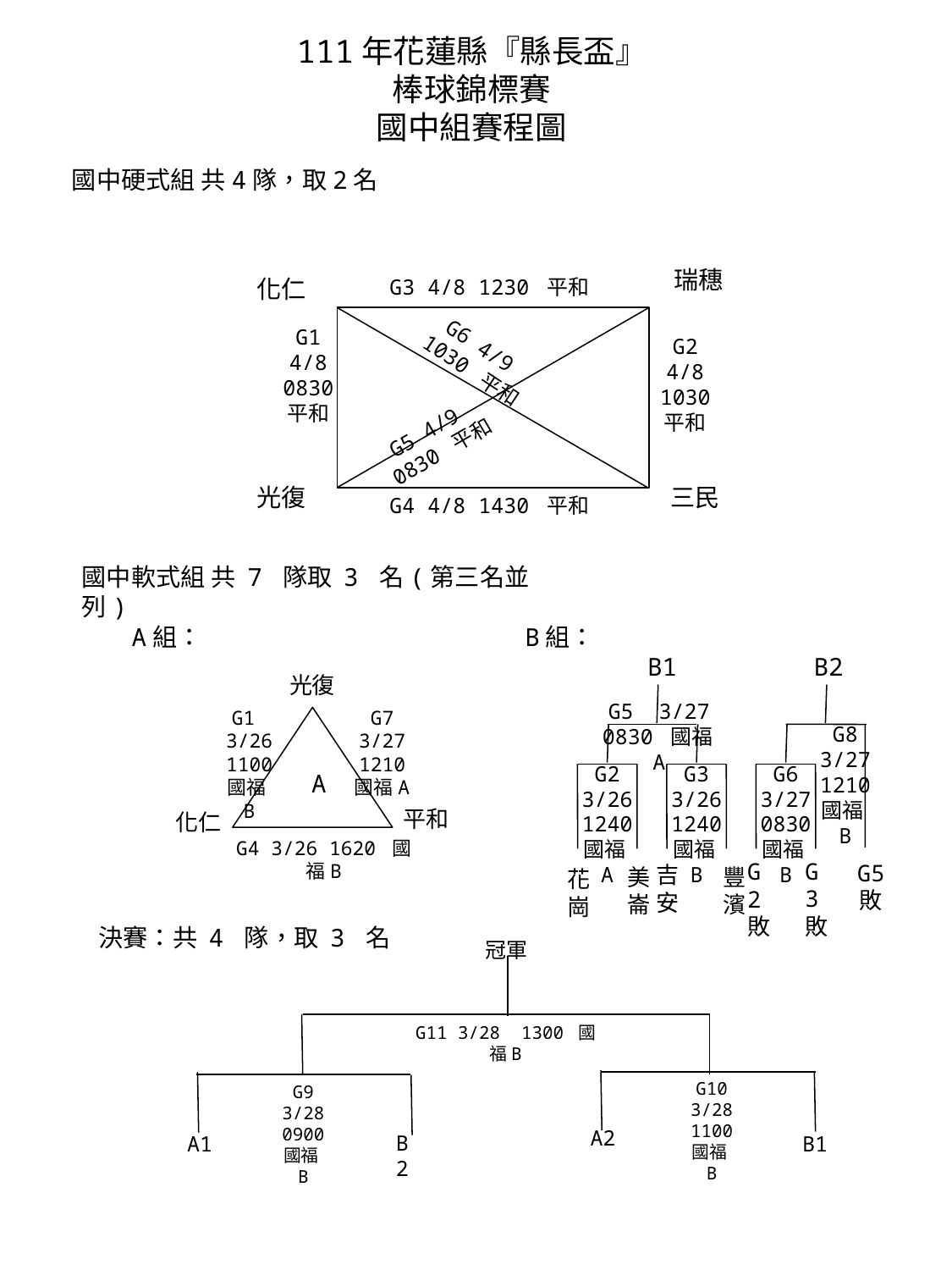

111年花蓮縣『縣長盃』
棒球錦標賽
國中組賽程圖

國中硬式組 共4隊，取2名
瑞穗
化仁
G3 4/8 1230 平和

G1
4/8
0830
平和
G6 4/9
 1030 平和
G2
4/8
1030
平和
G5 4/9
0830 平和
光復
三民
G4 4/8 1430 平和
國中軟式組 共 7 隊取 3 名(第三名並列)
B組：
A組：
B1
B2
光復

G5  3/27
0830 國福A
G1  3/26
1100
國福B
G7
3/27
1210
國福A

G8
3/27
1210
國福B

G2
3/26
1240
國福A
G3
3/26
1240
國福B
G6
3/27
0830
國福B
A

平和
化仁
G4 3/26 1620 國福B
G3敗
G2敗
G5
敗
吉安
美崙
豐濱
花崗
決賽：共 4 隊，取 3 名

冠軍
G11 3/28  1300 國福B
G10
3/28
1100
國福B
G9
3/28
0900
國福B
A2
B2
A1
B1